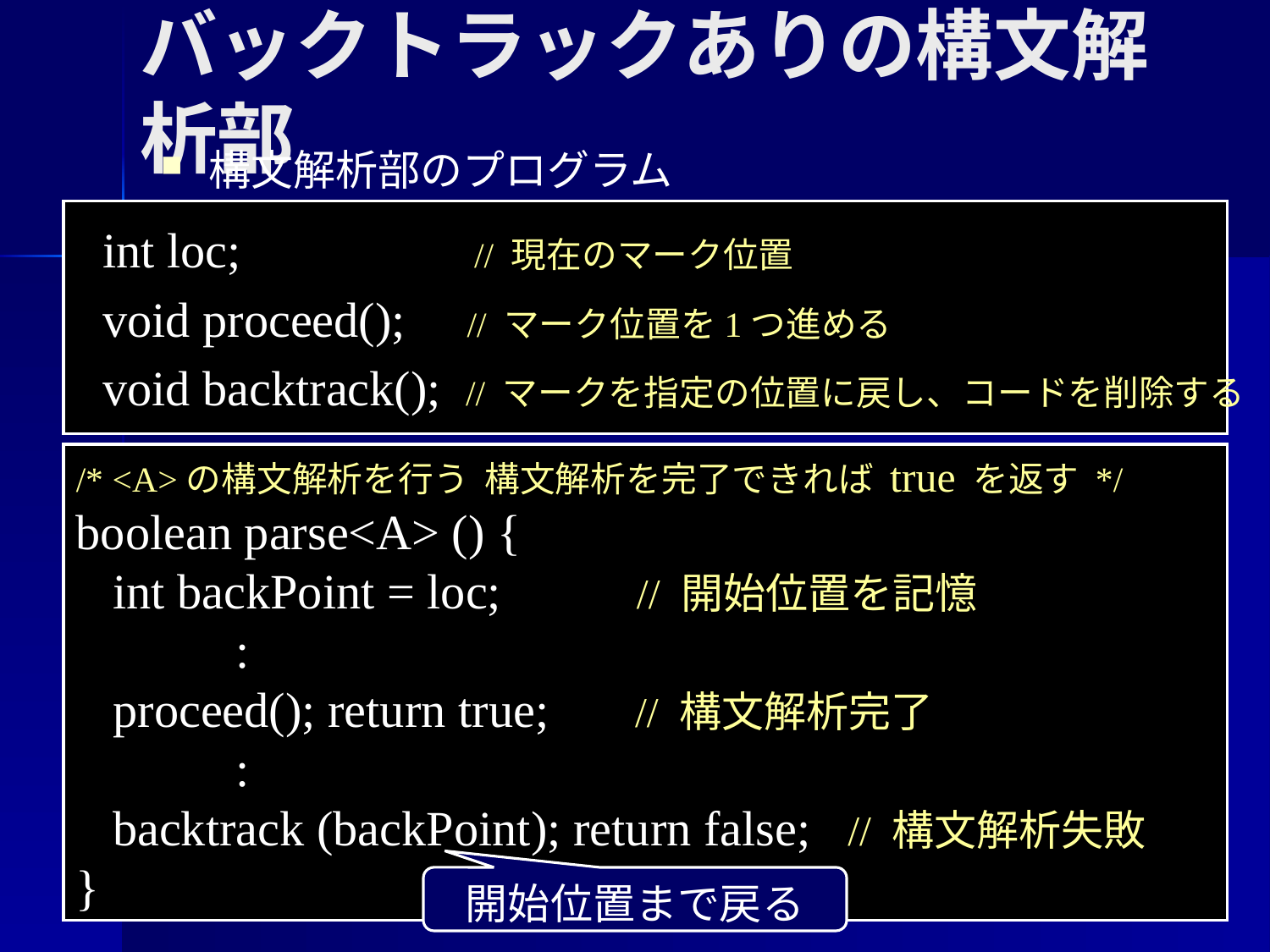

# バックトラックありの構文解析部
構文解析部のプログラム
int loc;                   // 現在のマーク位置
void proceed();     // マーク位置を1つ進める
void backtrack();  // マークを指定の位置に戻し、コードを削除する
/* <A>の構文解析を行う  構文解析を完了できれば true を返す */
boolean parse<A> () {
   int backPoint = loc;           // 開始位置を記憶
             :
   proceed(); return true;       // 構文解析完了
             :
   backtrack (backPoint); return false;   // 構文解析失敗
}
開始位置まで戻る